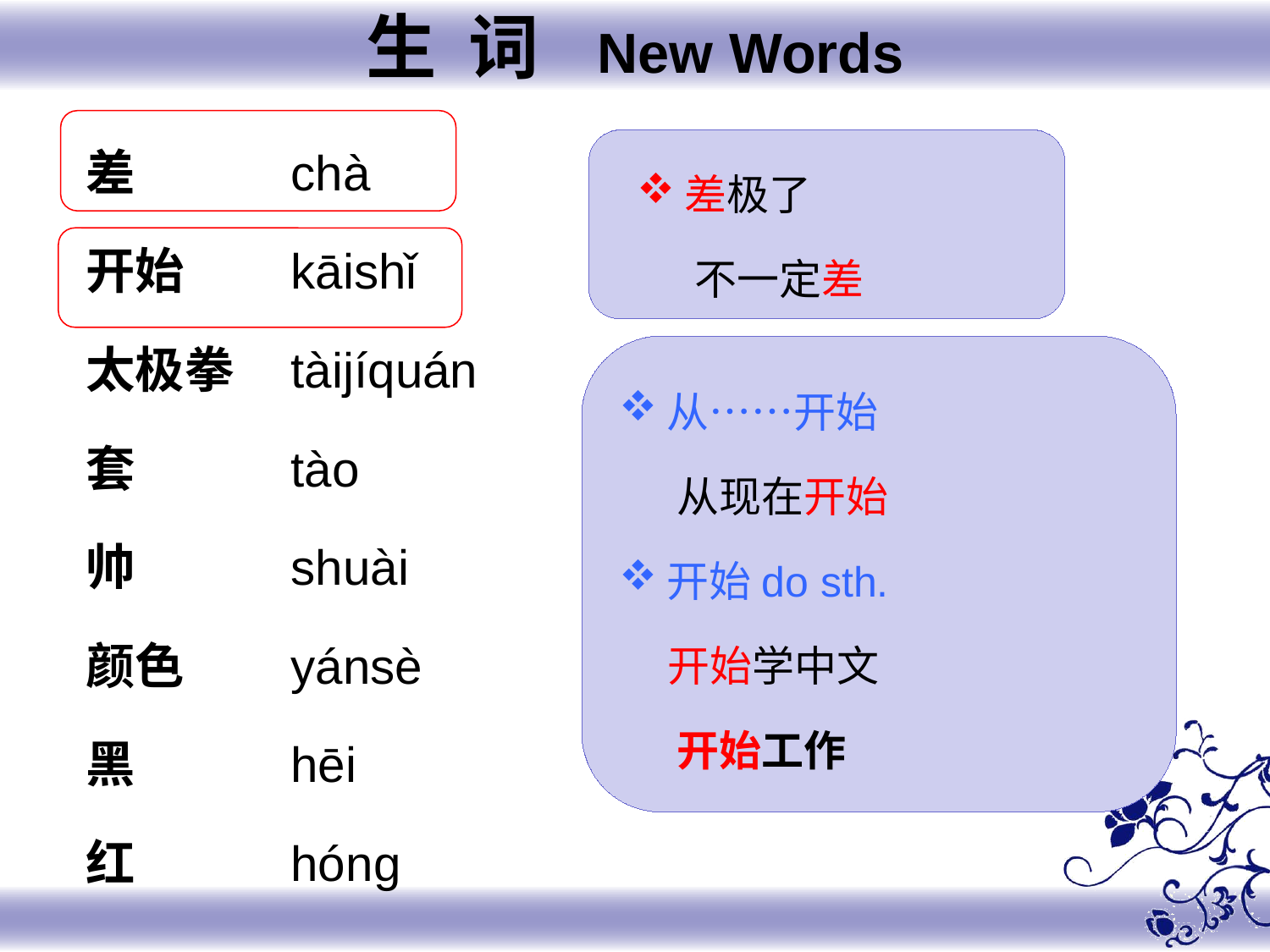

生  词   New Words
差
开始
太极拳
套
帅
颜色
黑
红

chà
kāishǐ
tàijíquán
tào
shuài
yánsè
hēi
hónɡ

差极了
     不一定差

从……开始
     从现在开始
开始do sth.
    开始学中文
     开始工作